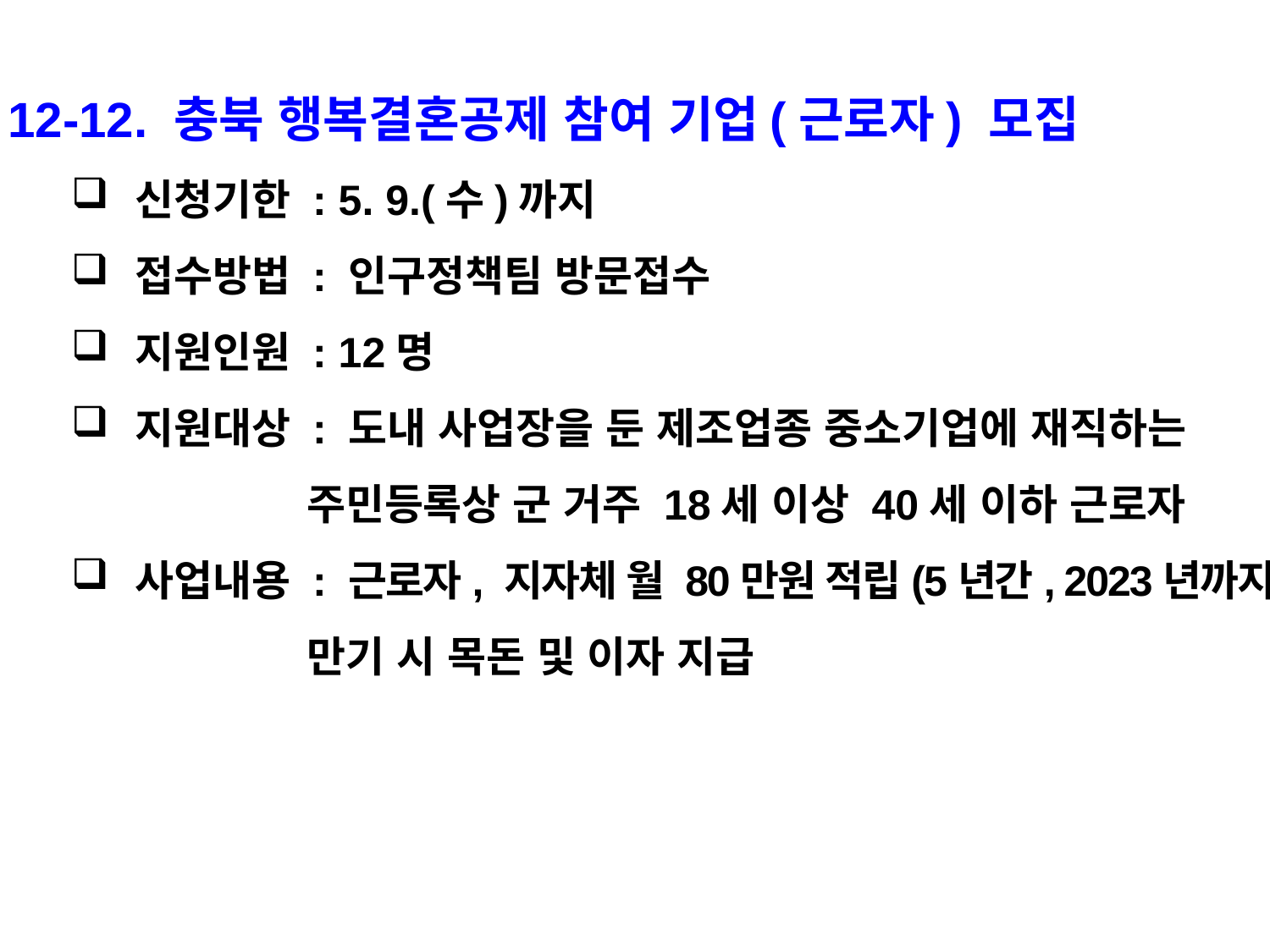

12-12. 충북 행복결혼공제 참여 기업(근로자) 모집
신청기한 : 5. 9.(수)까지
접수방법 : 인구정책팀 방문접수
지원인원 : 12명
지원대상 : 도내 사업장을 둔 제조업종 중소기업에 재직하는
                   주민등록상 군 거주 18세 이상 40세 이하 근로자
사업내용 : 근로자, 지자체 월 80만원 적립(5년간, 2023년까지)
                   만기 시 목돈 및 이자 지급